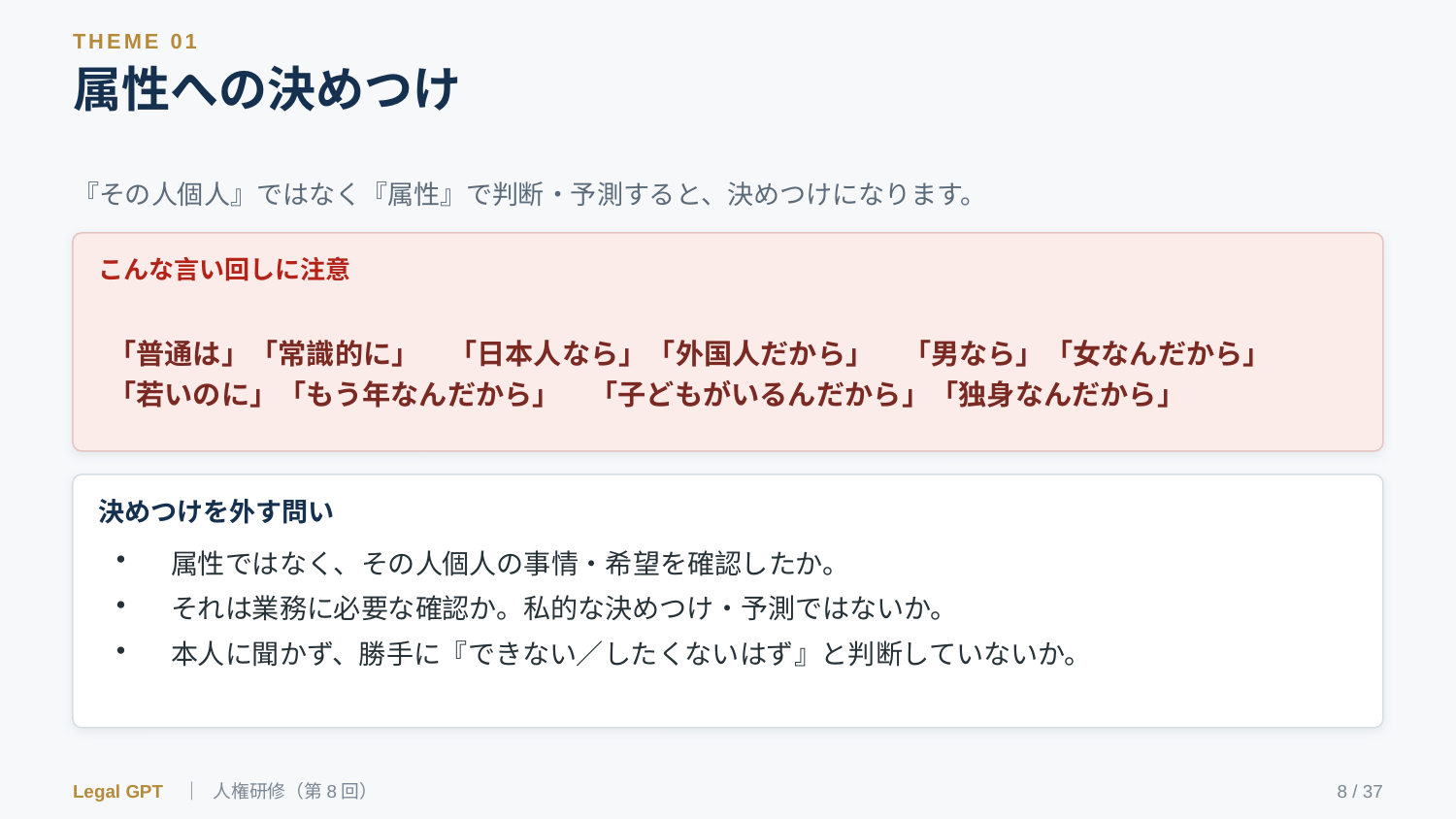

THEME 01
属性への決めつけ
『その人個人』ではなく『属性』で判断・予測すると、決めつけになります。

こんな言い回しに注意
「普通は」「常識的に」　「日本人なら」「外国人だから」　「男なら」「女なんだから」
「若いのに」「もう年なんだから」　「子どもがいるんだから」「独身なんだから」

決めつけを外す問い
属性ではなく、その人個人の事情・希望を確認したか。
それは業務に必要な確認か。私的な決めつけ・予測ではないか。
本人に聞かず、勝手に『できない／したくないはず』と判断していないか。
Legal GPT   ｜   人権研修（第8回）
8 / 37